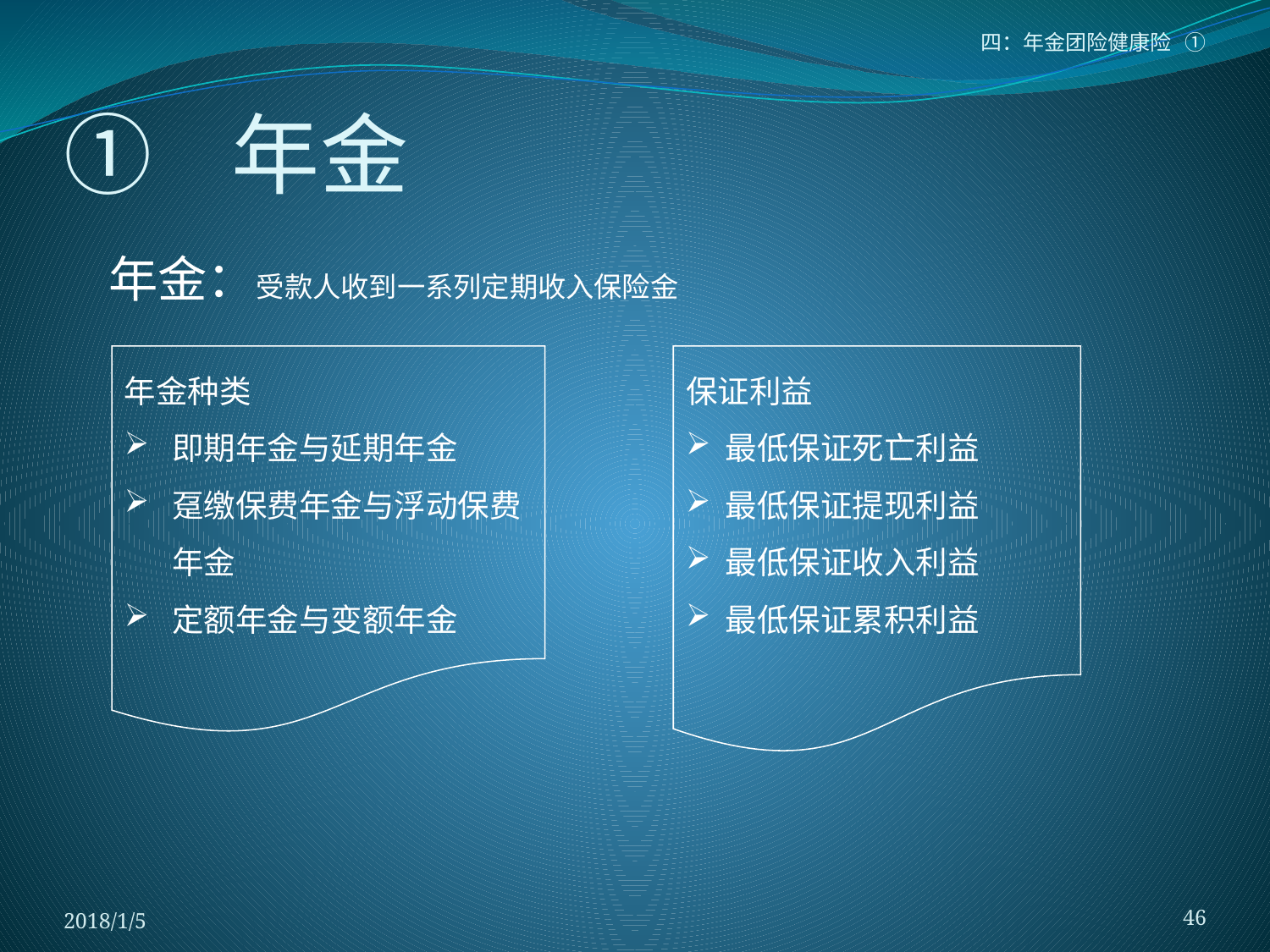

四：年金团险健康险   ①
# ①   年金
年金：受款人收到一系列定期收入保险金
保证利益
最低保证死亡利益
最低保证提现利益
最低保证收入利益
最低保证累积利益
年金种类
即期年金与延期年金
趸缴保费年金与浮动保费年金
定额年金与变额年金
2018/1/5
46